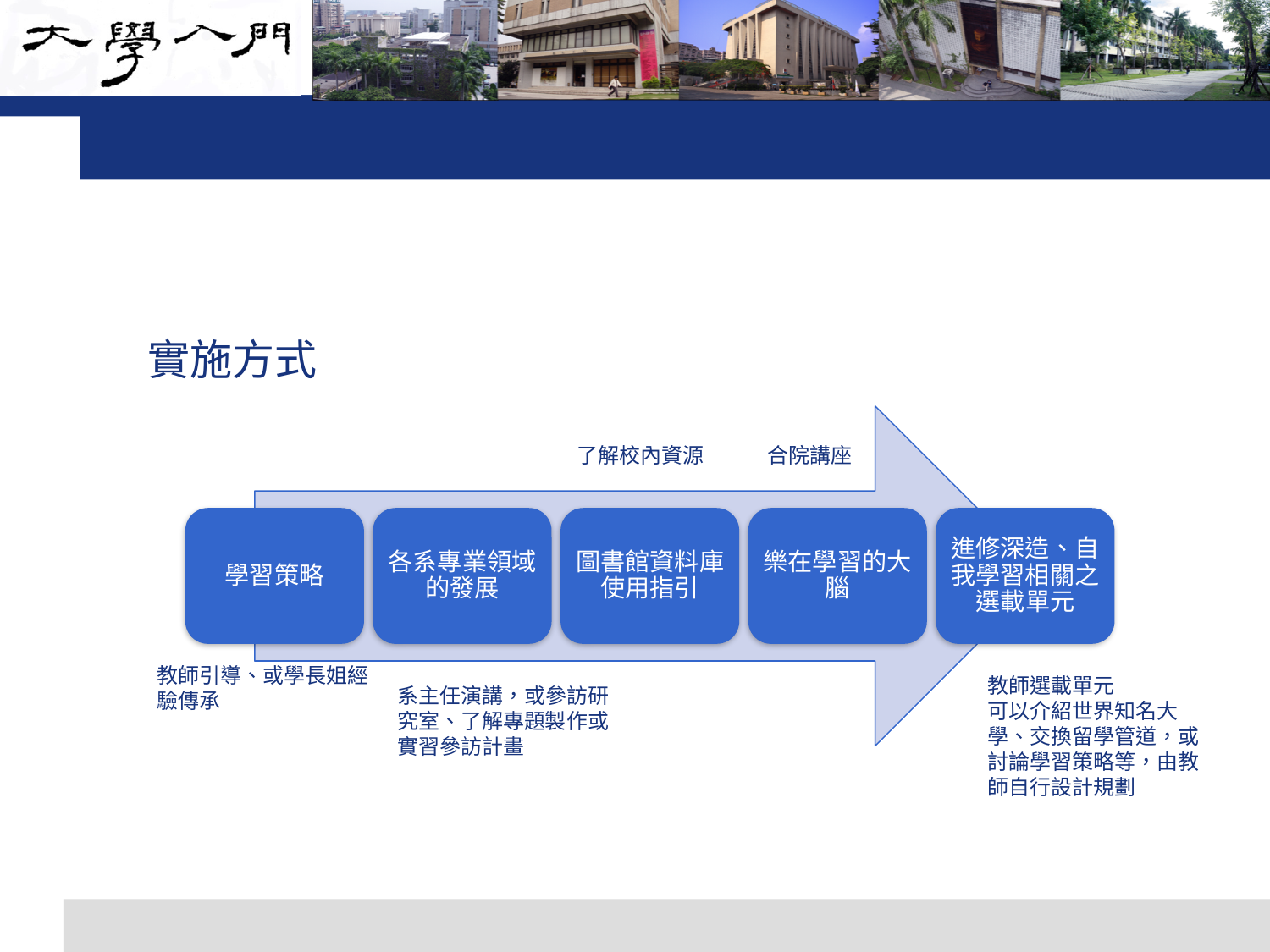

#

實施方式

學習策略
各系專業領域的發展
圖書館資料庫使用指引
樂在學習的大腦
進修深造、自我學習相關之選載單元
了解校內資源
合院講座
教師引導、或學長姐經驗傳承
教師選載單元
可以介紹世界知名大學、交換留學管道，或討論學習策略等，由教師自行設計規劃
系主任演講，或參訪研究室、了解專題製作或實習參訪計畫